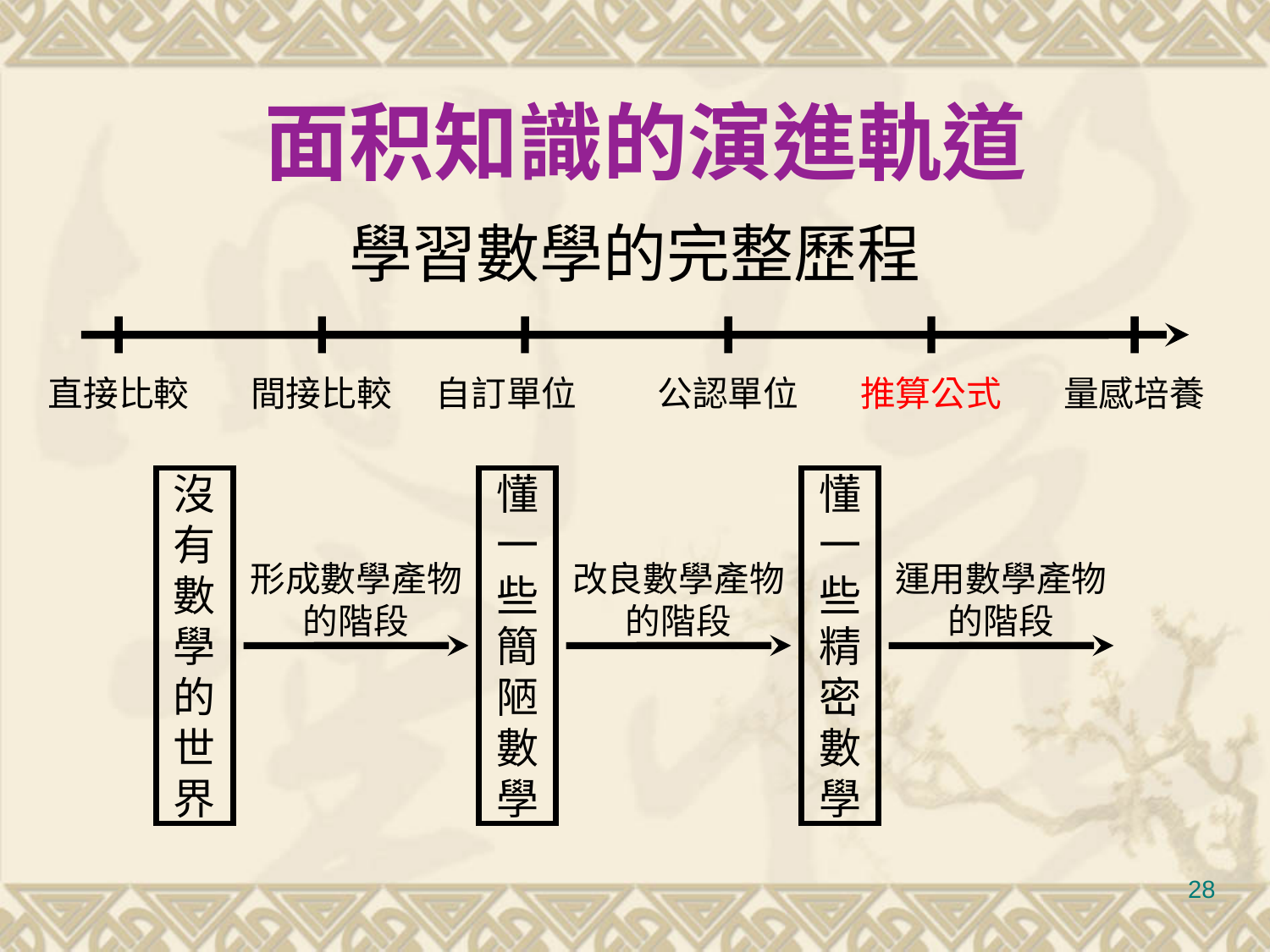

面积知識的演進軌道
學習數學的完整歷程

直接比較
間接比較
自訂單位
公認單位
推算公式
量感培養
沒有數學的世界
懂一些簡陋數學
懂一些精密數學
形成數學產物
的階段
改良數學產物
的階段
運用數學產物
的階段

28